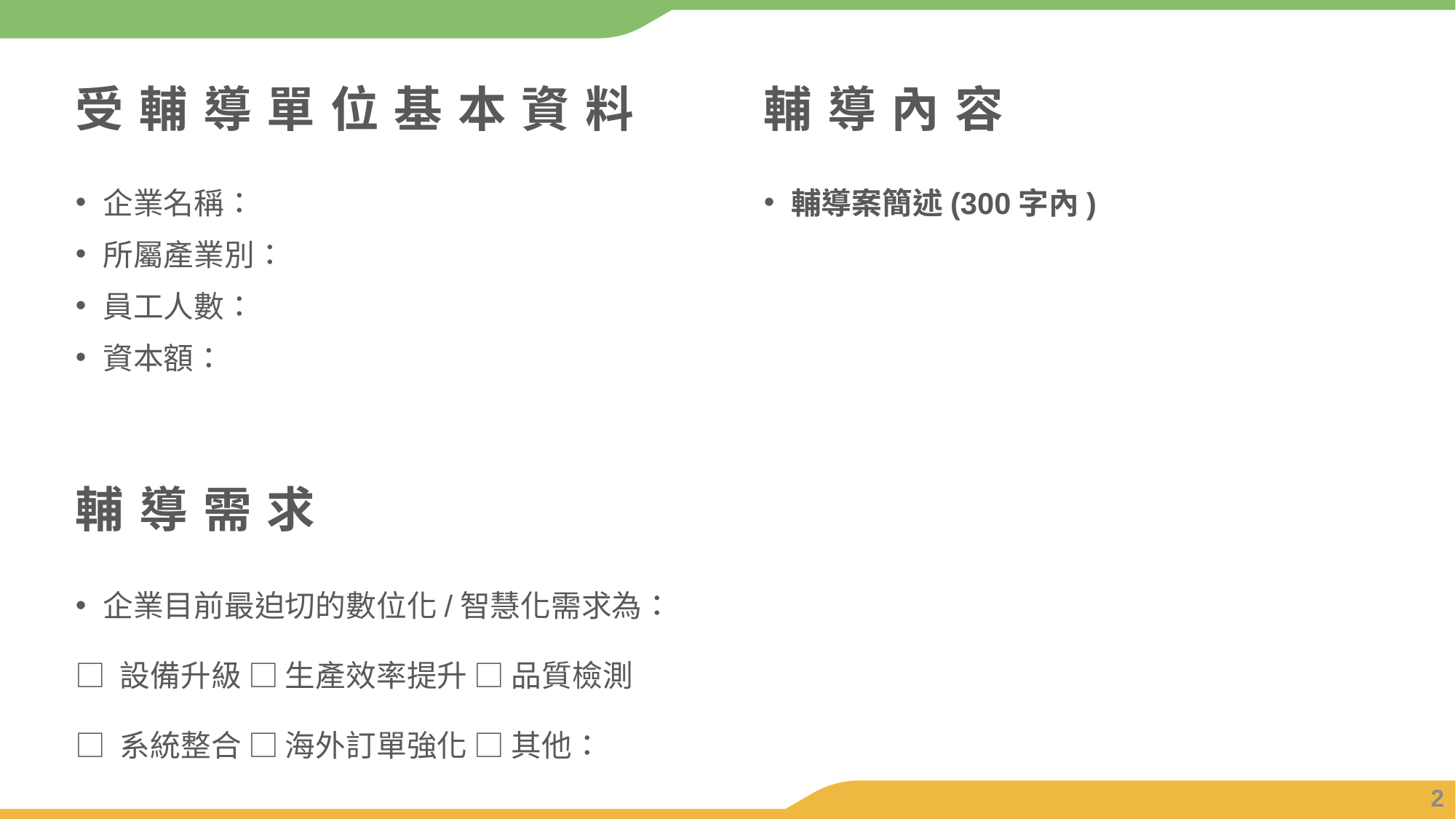

# 受輔導單位基本資料
輔導內容
企業名稱：
所屬產業別：
員工人數：
資本額：
輔導案簡述(300字內)

輔導需求
企業目前最迫切的數位化/智慧化需求為：
□ 設備升級 □ 生產效率提升 □ 品質檢測
□ 系統整合 □ 海外訂單強化 □ 其他：
2